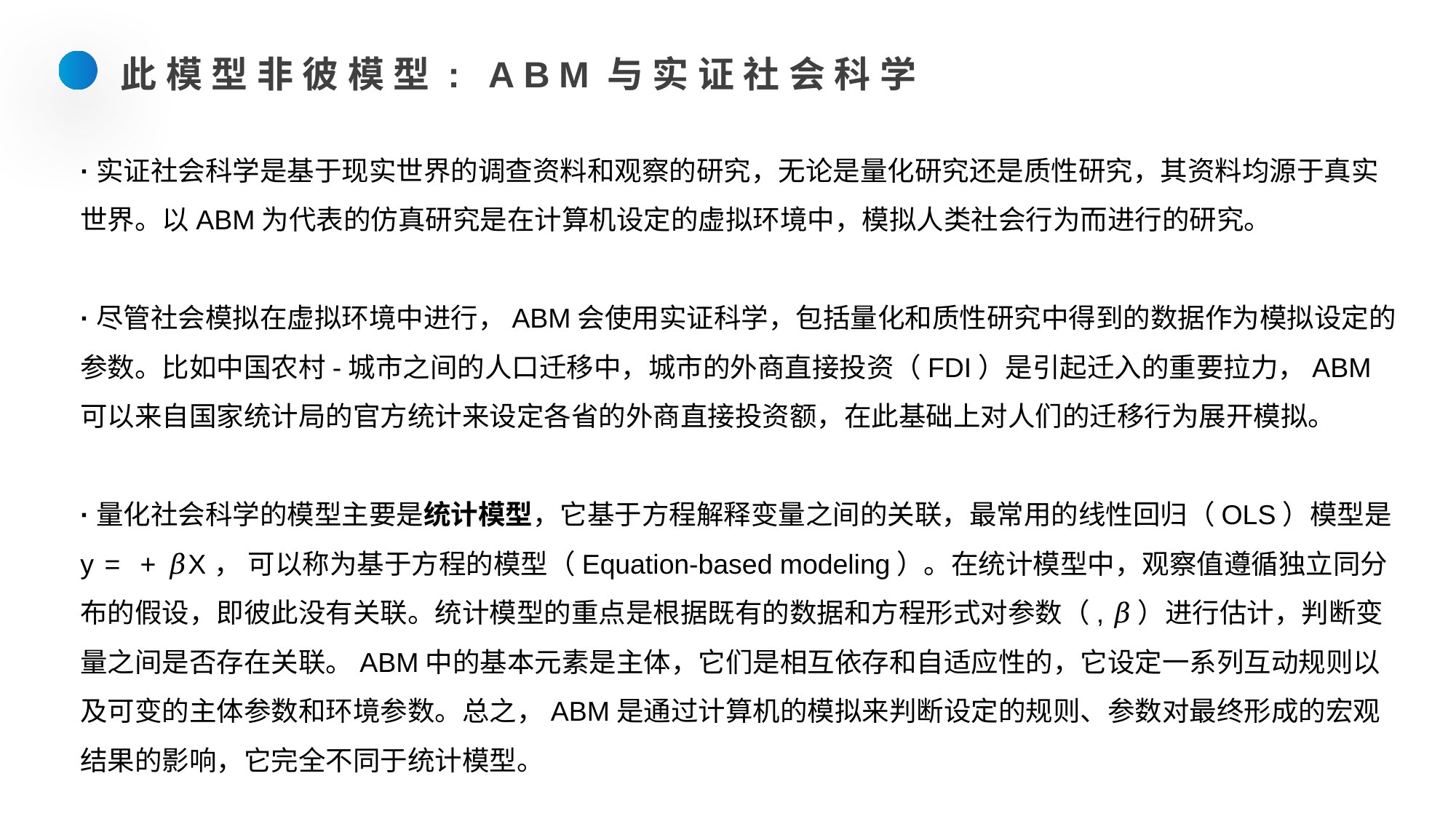

此模型非彼模型: ABM与实证社会科学

·实证社会科学是基于现实世界的调查资料和观察的研究，无论是量化研究还是质性研究，其资料均源于真实世界。以ABM为代表的仿真研究是在计算机设定的虚拟环境中，模拟人类社会行为而进行的研究。

·尽管社会模拟在虚拟环境中进行，ABM会使用实证科学，包括量化和质性研究中得到的数据作为模拟设定的参数。比如中国农村-城市之间的人口迁移中，城市的外商直接投资（FDI）是引起迁入的重要拉力，ABM可以来自国家统计局的官方统计来设定各省的外商直接投资额，在此基础上对人们的迁移行为展开模拟。

·量化社会科学的模型主要是统计模型，它基于方程解释变量之间的关联，最常用的线性回归（OLS）模型是 y =  + 𝛽X， 可以称为基于方程的模型（Equation-based modeling）。在统计模型中，观察值遵循独立同分布的假设，即彼此没有关联。统计模型的重点是根据既有的数据和方程形式对参数（, 𝛽）进行估计，判断变量之间是否存在关联。ABM中的基本元素是主体，它们是相互依存和自适应性的，它设定一系列互动规则以及可变的主体参数和环境参数。总之，ABM是通过计算机的模拟来判断设定的规则、参数对最终形成的宏观结果的影响，它完全不同于统计模型。